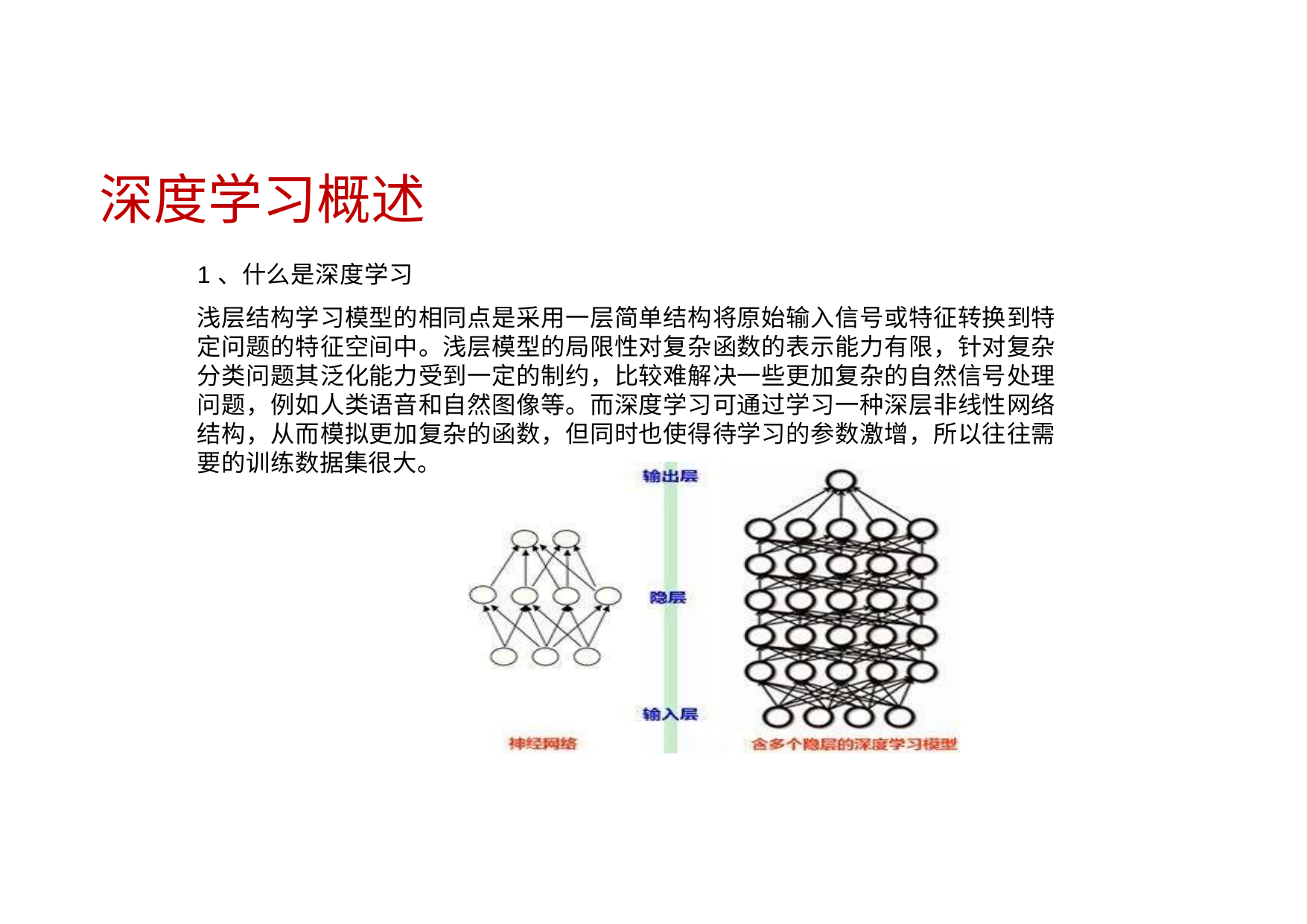

# 深度学习概述
1、什么是深度学习
浅层结构学习模型的相同点是采用一层简单结构将原始输入信号或特征转换到特 定问题的特征空间中。浅层模型的局限性对复杂函数的表示能力有限，针对复杂 分类问题其泛化能力受到一定的制约，比较难解决一些更加复杂的自然信号处理 问题，例如人类语音和自然图像等。而深度学习可通过学习一种深层非线性网络 结构，从而模拟更加复杂的函数，但同时也使得待学习的参数激增，所以往往需 要的训练数据集很大。